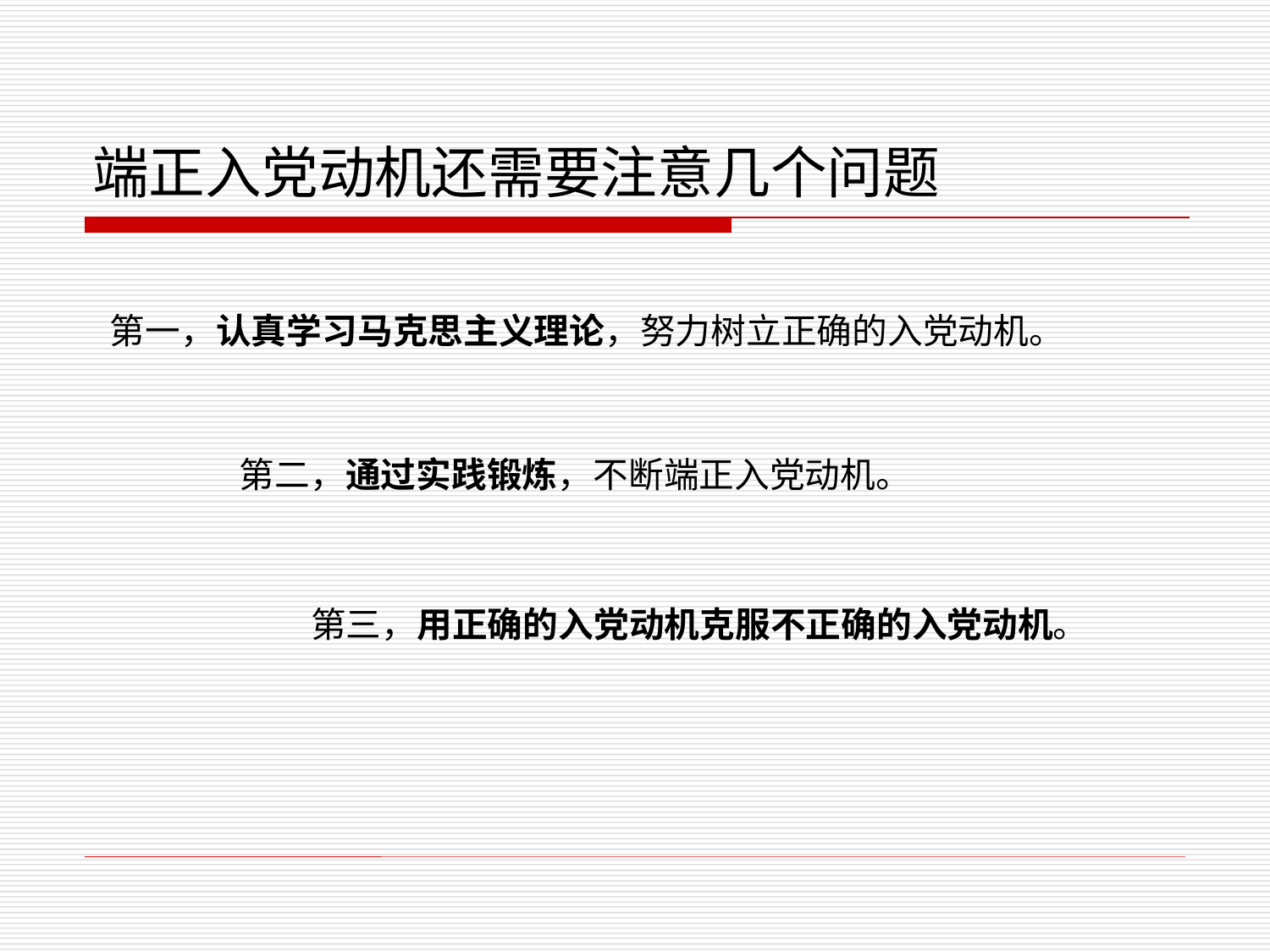

# 端正入党动机还需要注意几个问题
第一，认真学习马克思主义理论，努力树立正确的入党动机。
第二，通过实践锻炼，不断端正入党动机。
第三，用正确的入党动机克服不正确的入党动机。